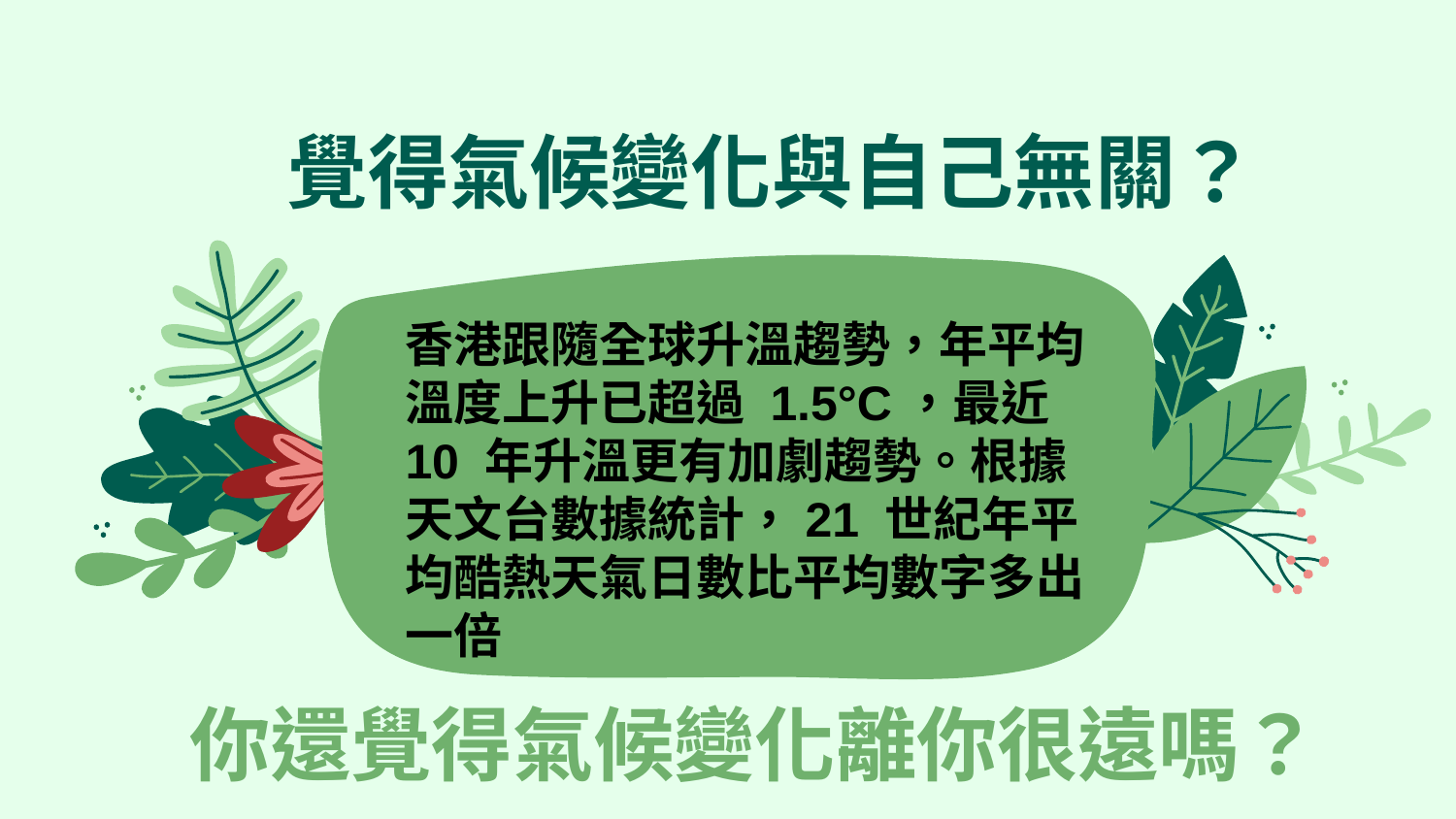

# 覺得氣候變化與自己無關？
香港跟隨全球升溫趨勢，年平均溫度上升已超過 1.5°C，最近 10 年升溫更有加劇趨勢。根據天文台數據統計，21 世紀年平均酷熱天氣日數比平均數字多出一倍
你還覺得氣候變化離你很遠嗎？